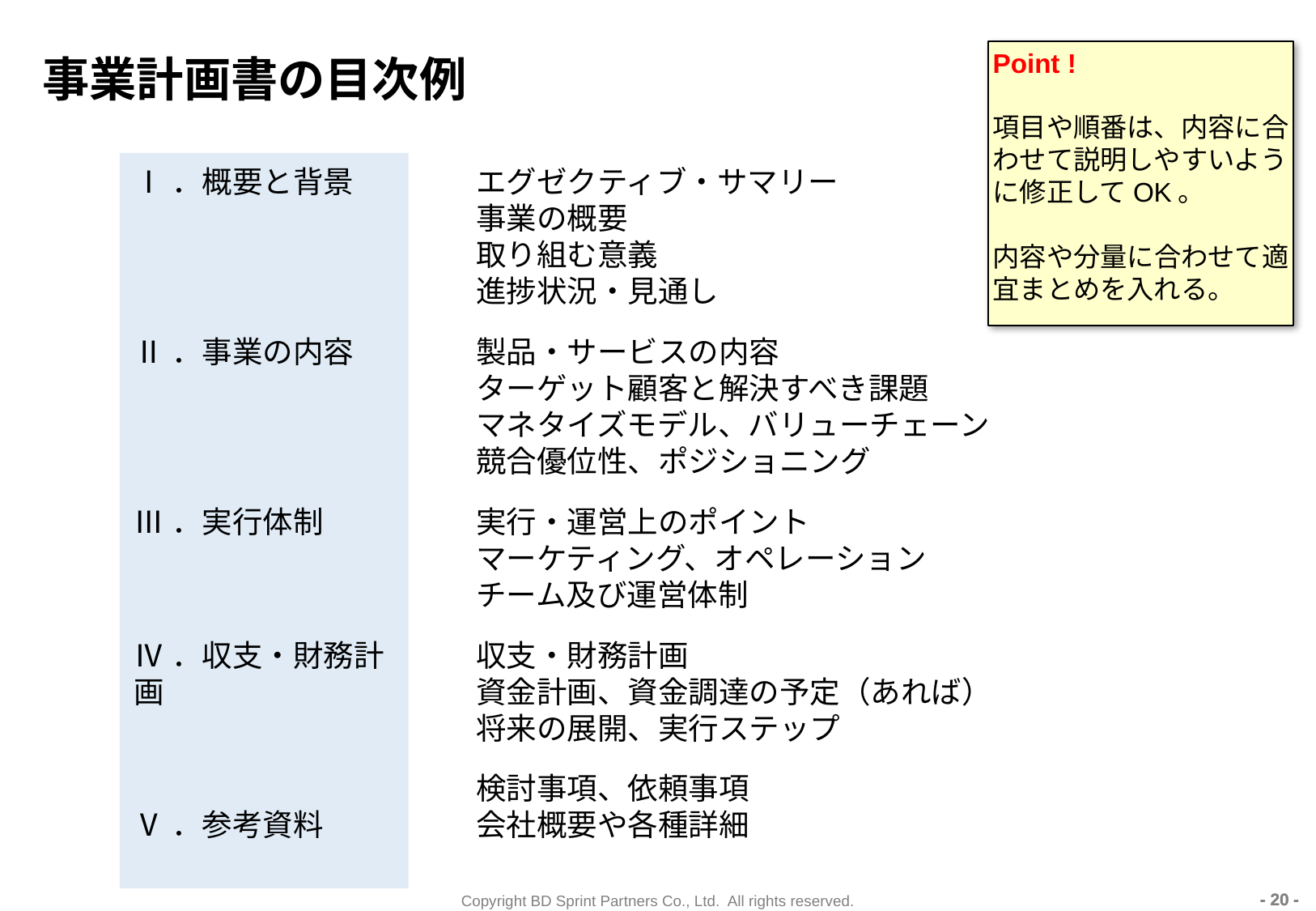

# 事業計画書の目次例
Point !

項目や順番は、内容に合わせて説明しやすいように修正してOK。

内容や分量に合わせて適宜まとめを入れる。
Ⅰ．概要と背景

Ⅱ．事業の内容

Ⅲ．実行体制

Ⅳ．収支・財務計画

Ⅴ．参考資料

エグゼクティブ・サマリー
事業の概要
取り組む意義
進捗状況・見通し

製品・サービスの内容
ターゲット顧客と解決すべき課題
マネタイズモデル、バリューチェーン
競合優位性、ポジショニング

実行・運営上のポイント
マーケティング、オペレーション
チーム及び運営体制

収支・財務計画
資金計画、資金調達の予定（あれば）
将来の展開、実行ステップ

検討事項、依頼事項
会社概要や各種詳細